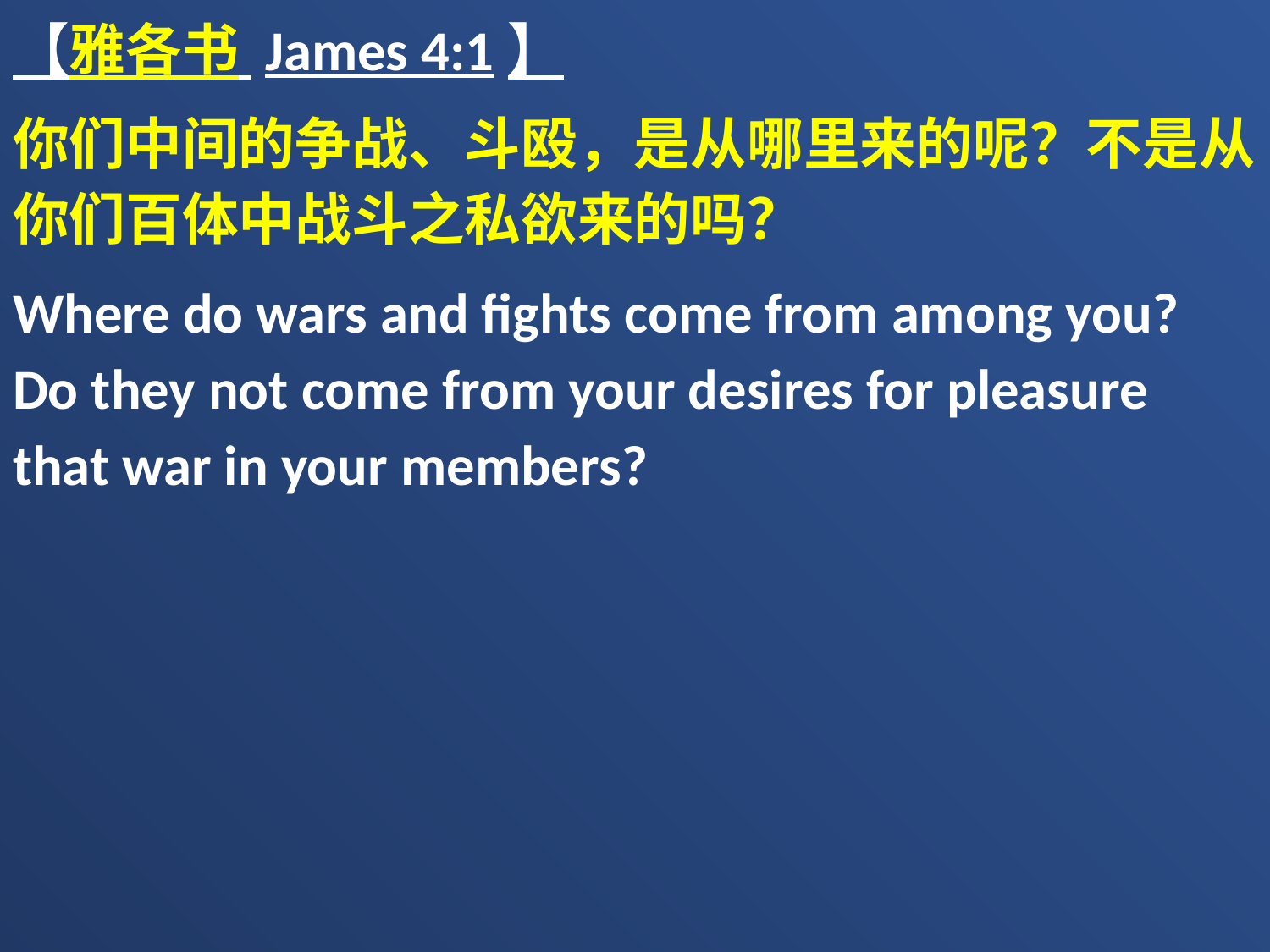

【雅各书 James 4:1】
你们中间的争战、斗殴，是从哪里来的呢？不是从你们百体中战斗之私欲来的吗？
Where do wars and fights come from among you? Do they not come from your desires for pleasure that war in your members?